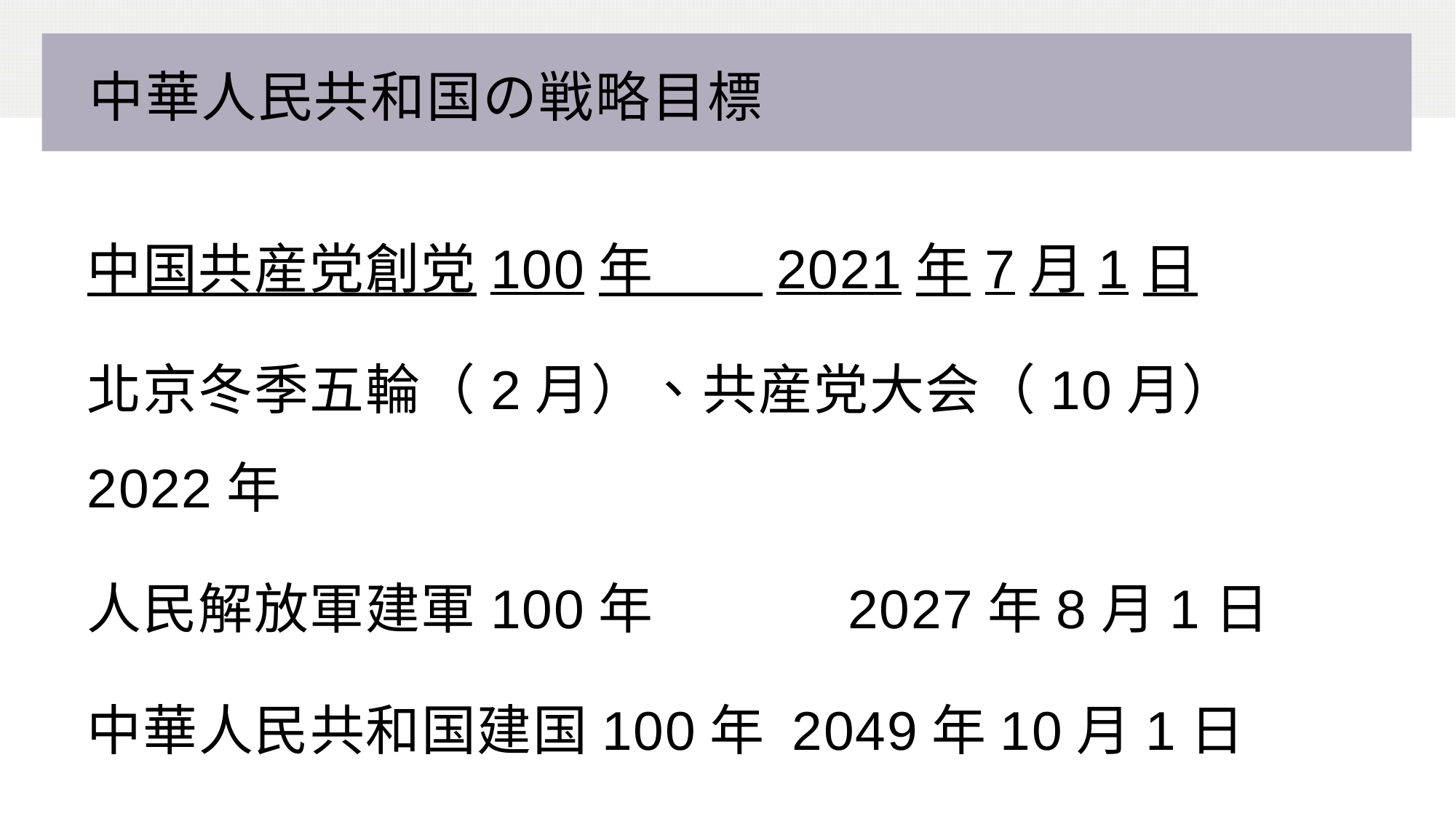

# 中華人民共和国の戦略目標
中国共産党創党100年　    2021年7月1日
北京冬季五輪（2月）、共産党大会（10月）　2022年
人民解放軍建軍100年　　　 2027年8月1日
中華人民共和国建国100年 2049年10月1日